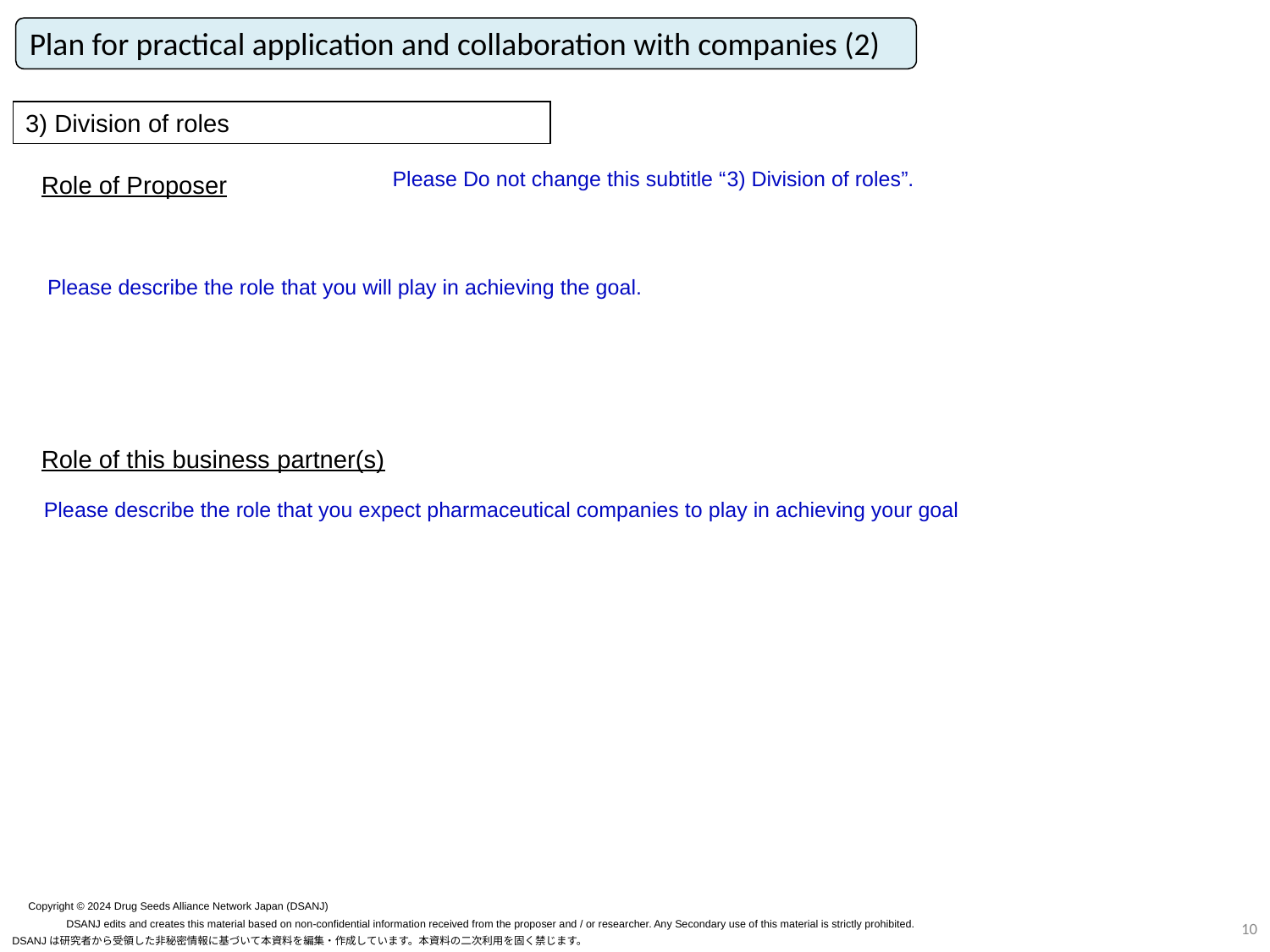

Plan for practical application and collaboration with companies (2)

3) Division of roles
Please Do not change this subtitle “3) Division of roles”.
Role of Proposer
Please describe the role that you will play in achieving the goal.
Role of this business partner(s)
Please describe the role that you expect pharmaceutical companies to play in achieving your goal
Copyright © 2024 Drug Seeds Alliance Network Japan (DSANJ)
10
DSANJ edits and creates this material based on non-confidential information received from the proposer and / or researcher. Any Secondary use of this material is strictly prohibited.
DSANJは研究者から受領した非秘密情報に基づいて本資料を編集・作成しています。本資料の二次利用を固く禁じます。